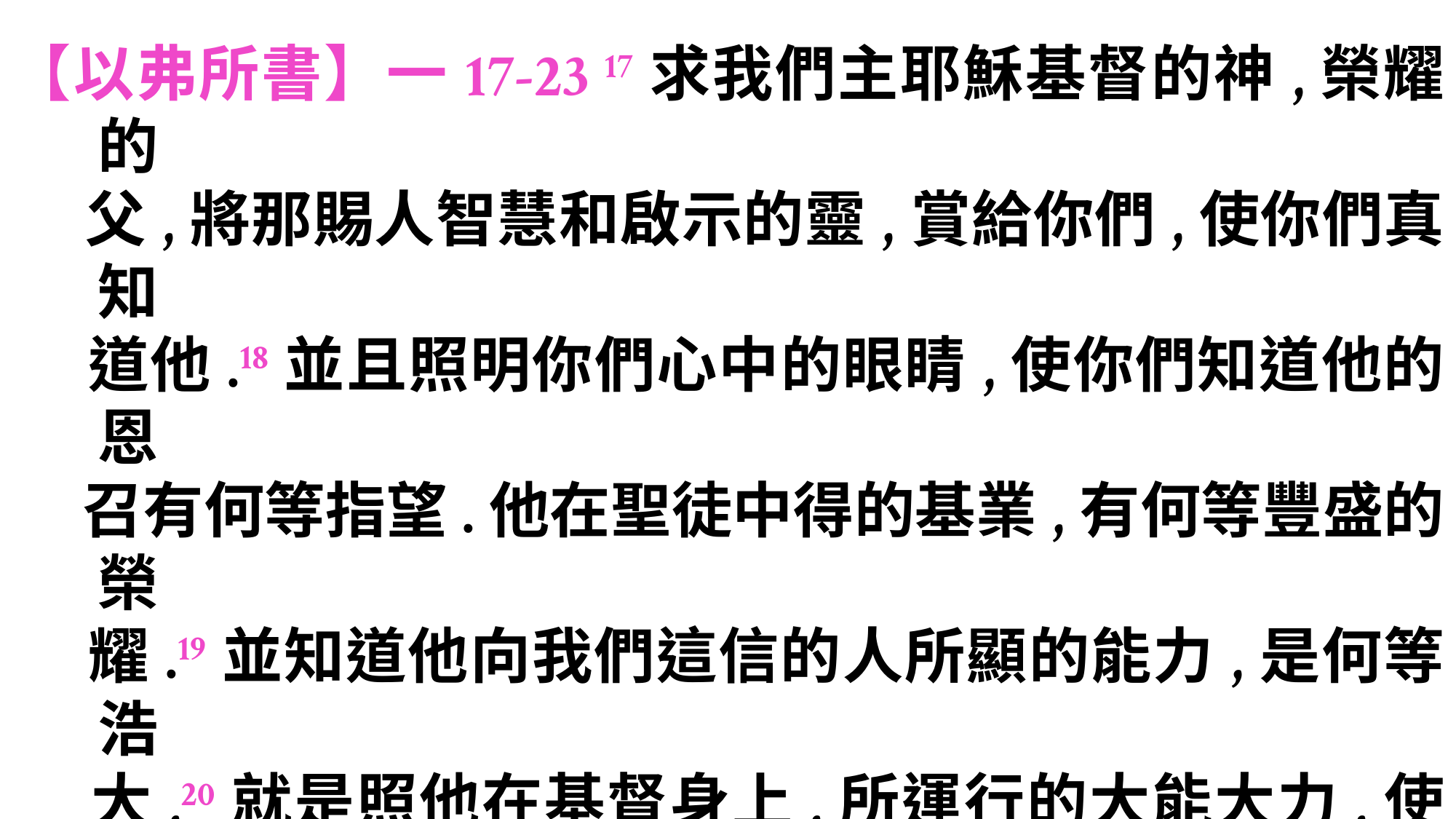

【以弗所書】一17-23 17求我們主耶穌基督的神,榮耀的
    父,將那賜人智慧和啟示的靈,賞給你們,使你們真知
    道他.18並且照明你們心中的眼睛,使你們知道他的恩
    召有何等指望.他在聖徒中得的基業,有何等豐盛的榮
    耀.19並知道他向我們這信的人所顯的能力,是何等浩
    大,20就是照他在基督身上,所運行的大能大力,使他從
    死裡復活,叫他在天上坐在自己的右邊,21遠超過一切
    執政的,掌權的,有能的,主治的,和一切有名的.不但是
    今世的,連來世的也都超過了.22又將萬有服在他的腳
    下,使他為教會作萬有之首.23教會是他的身體,是那充
    滿萬有者所充滿的.